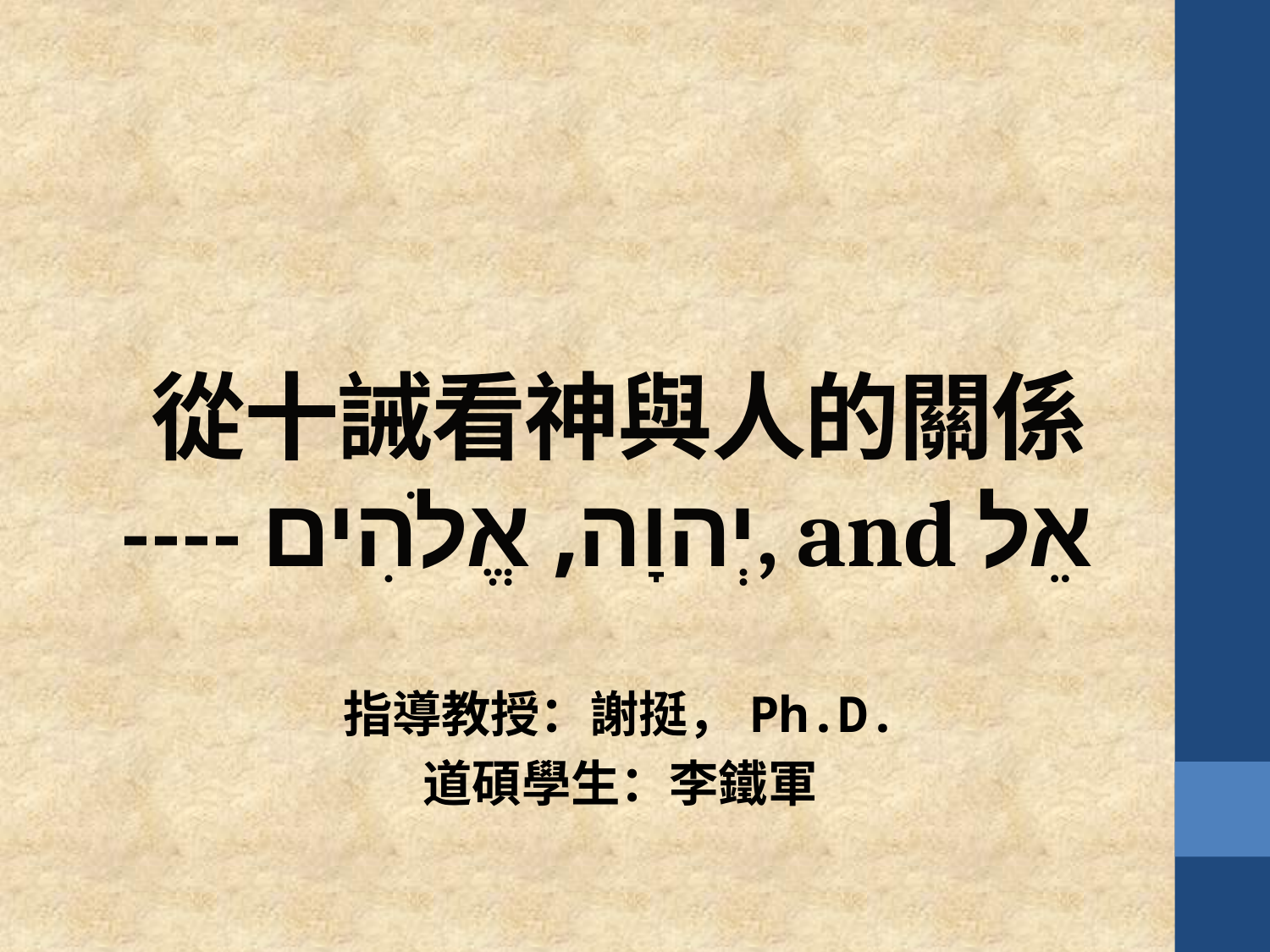

# 從十誡看神與人的關係 ---- יְהוָה, אֱלֹהִים, and אֵל
指導教授：謝挺，Ph.D.
道碩學生：李鐵軍